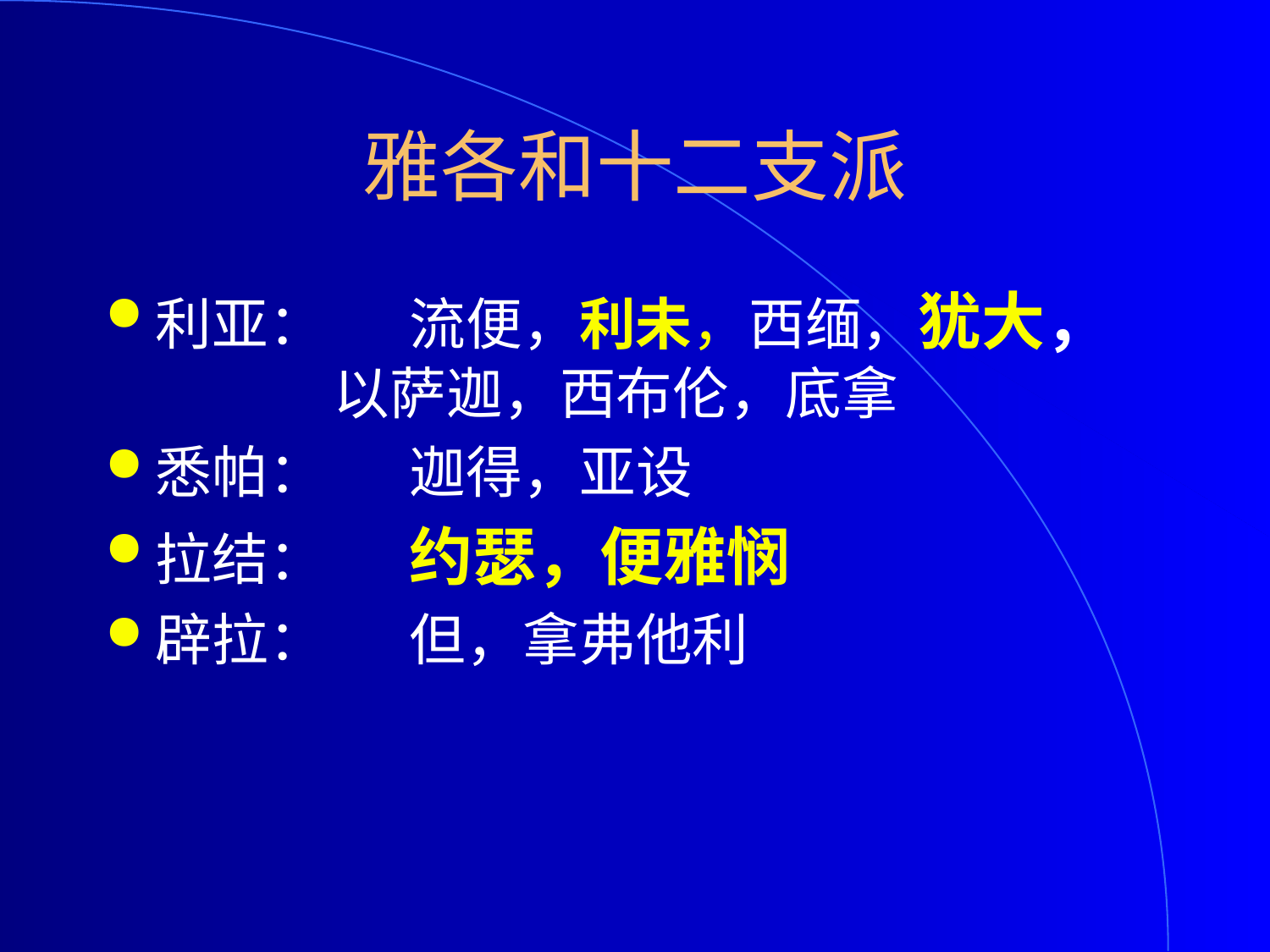

# 雅各和十二支派
利亚：	流便，利未，西缅，犹大，
              以萨迦，西布伦，底拿
悉帕：	迦得，亚设
拉结：	约瑟，便雅悯
辟拉：	但，拿弗他利